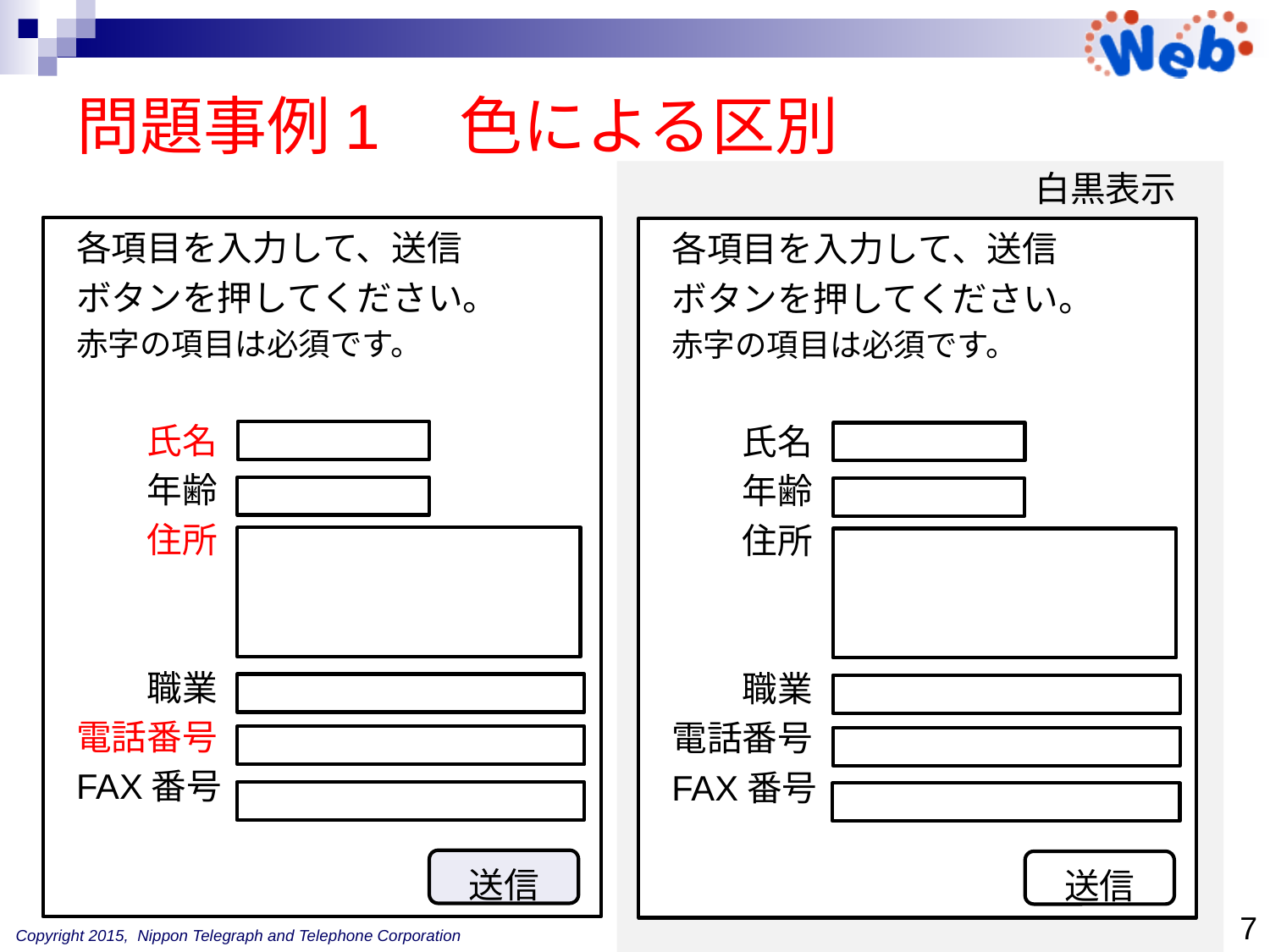

# 問題事例1　色による区別

白黒表示

各項目を入力して、送信
ボタンを押してください。
赤字の項目は必須です。

　　氏名
　　年齢
　　住所

　　職業
電話番号
FAX番号
各項目を入力して、送信
ボタンを押してください。
赤字の項目は必須です。

　　氏名
　　年齢
　　住所

　　職業
電話番号
FAX番号

送信
送信
7